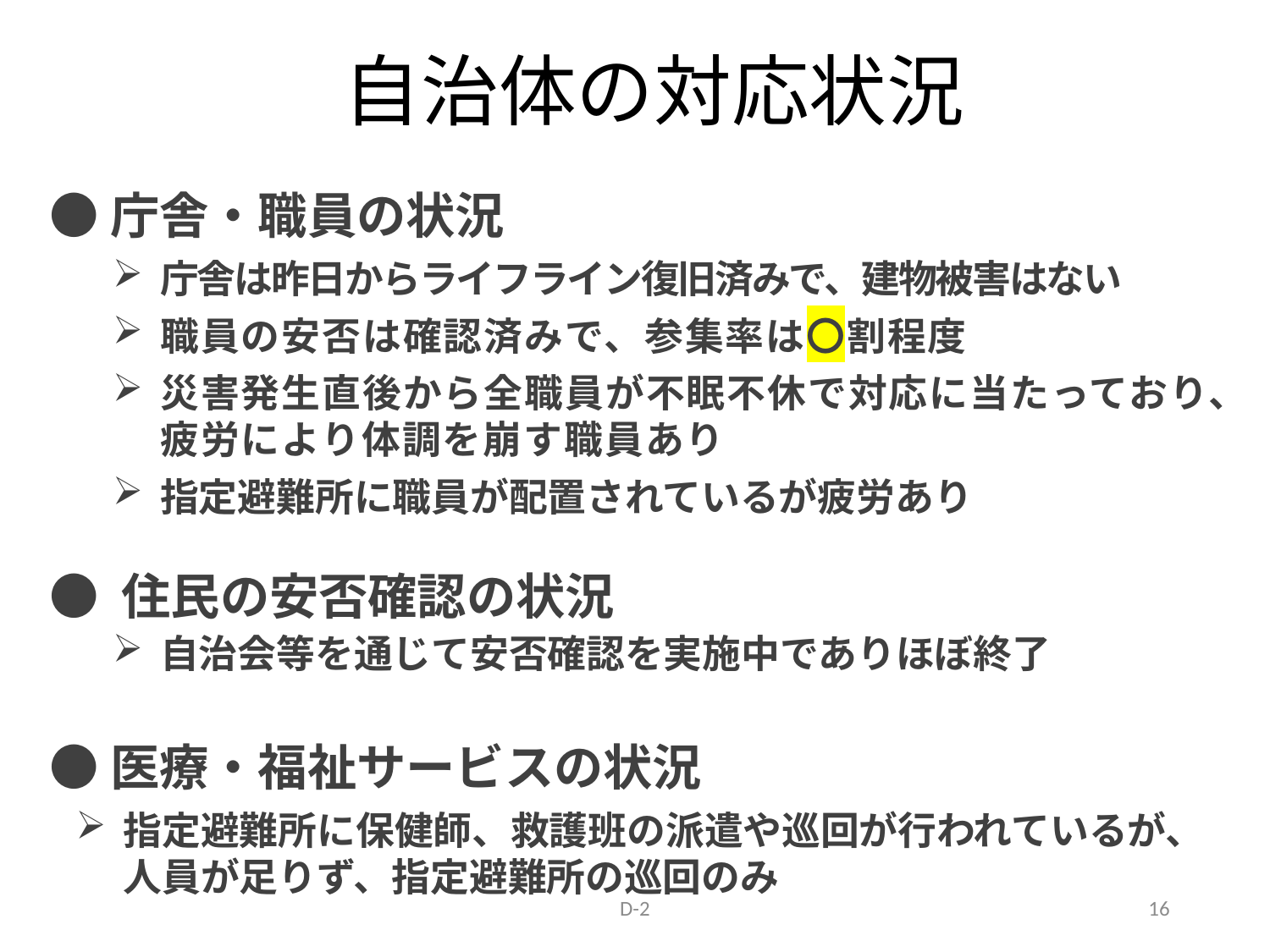

# 自治体の対応状況
●庁舎・職員の状況
庁舎は昨日からライフライン復旧済みで、建物被害はない
職員の安否は確認済みで、参集率は〇割程度
災害発生直後から全職員が不眠不休で対応に当たっており、疲労により体調を崩す職員あり
指定避難所に職員が配置されているが疲労あり
● 住民の安否確認の状況
自治会等を通じて安否確認を実施中でありほぼ終了
●医療・福祉サービスの状況
指定避難所に保健師、救護班の派遣や巡回が行われているが、人員が足りず、指定避難所の巡回のみ
D-2
16